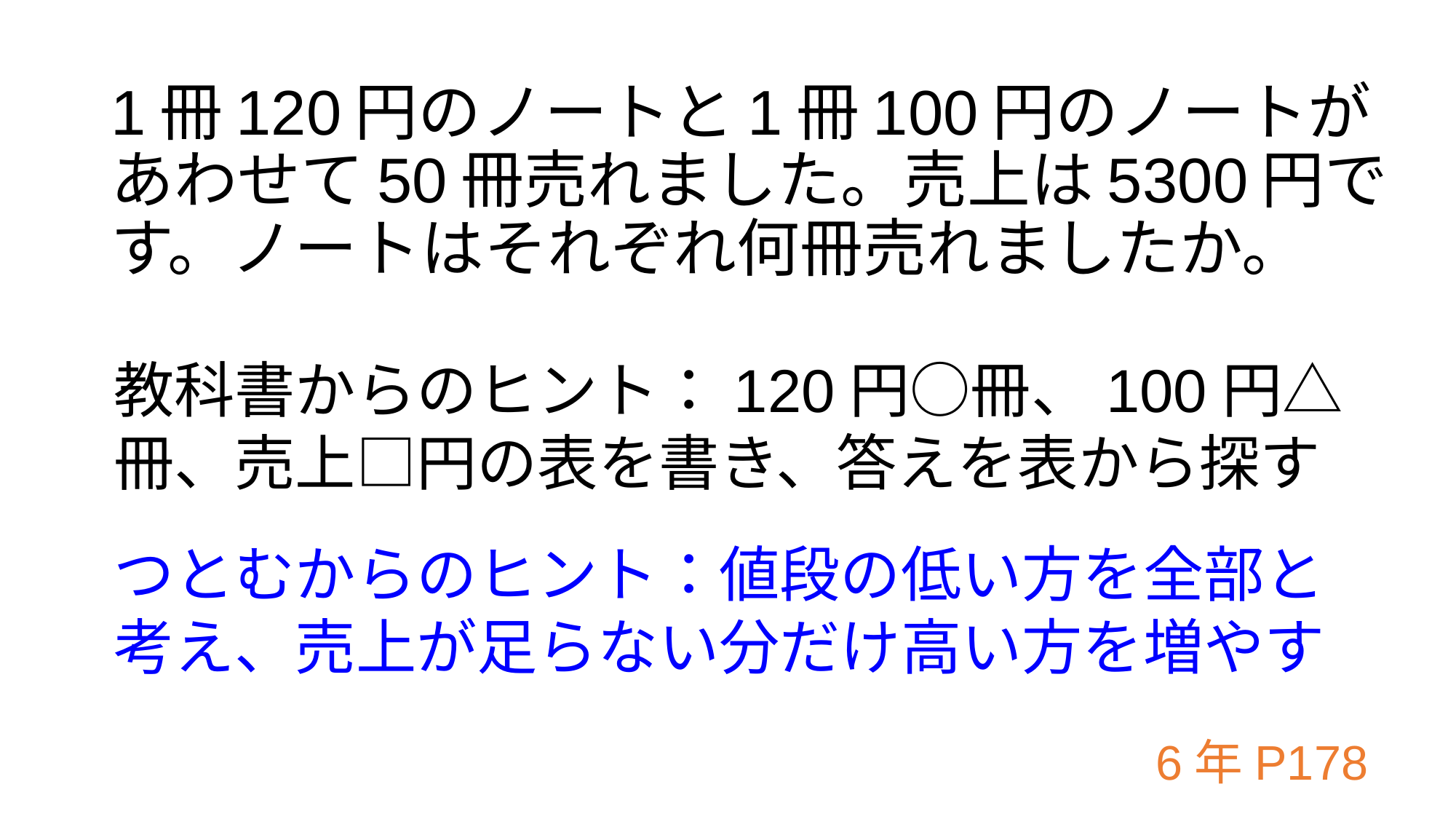

# 1冊120円のノートと1冊100円のノートがあわせて50冊売れました。売上は5300円です。ノートはそれぞれ何冊売れましたか。
教科書からのヒント：120円○冊、100円△冊、売上□円の表を書き、答えを表から探す
つとむからのヒント：値段の低い方を全部と考え、売上が足らない分だけ高い方を増やす
6年P178